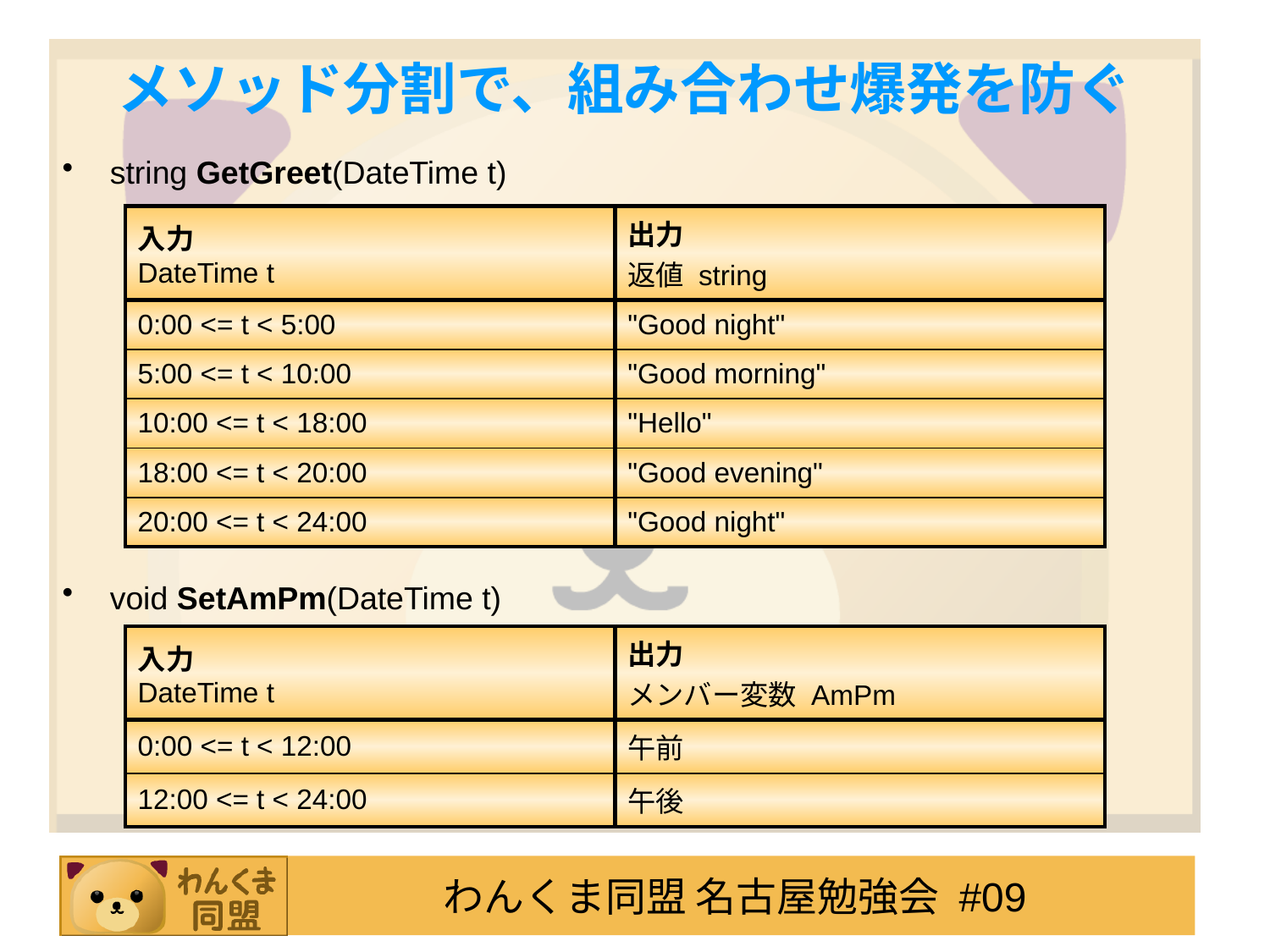

# メソッド分割で、組み合わせ爆発を防ぐ
string GetGreet(DateTime t)
void SetAmPm(DateTime t)
| 入力 DateTime t | 出力 返値 string |
| --- | --- |
| 0:00 <= t < 5:00 | "Good night" |
| 5:00 <= t < 10:00 | "Good morning" |
| 10:00 <= t < 18:00 | "Hello" |
| 18:00 <= t < 20:00 | "Good evening" |
| 20:00 <= t < 24:00 | "Good night" |
| 入力 DateTime t | 出力 メンバー変数 AmPm |
| --- | --- |
| 0:00 <= t < 12:00 | 午前 |
| 12:00 <= t < 24:00 | 午後 |